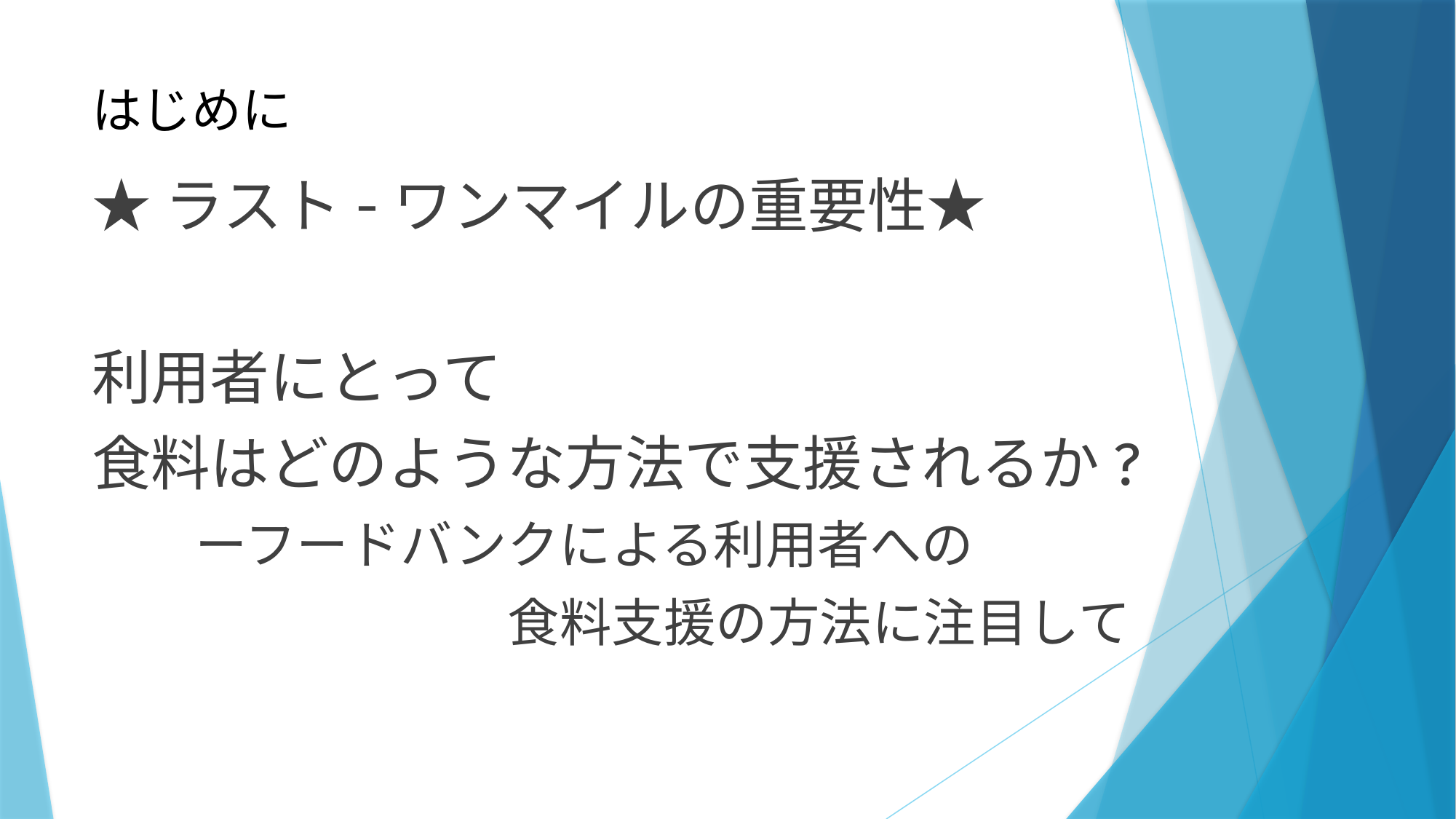

# はじめに
★ラスト-ワンマイルの重要性★

利用者にとって
食料はどのような方法で支援されるか?
　　ーフードバンクによる利用者への
　　　　　　　　食料支援の方法に注目して